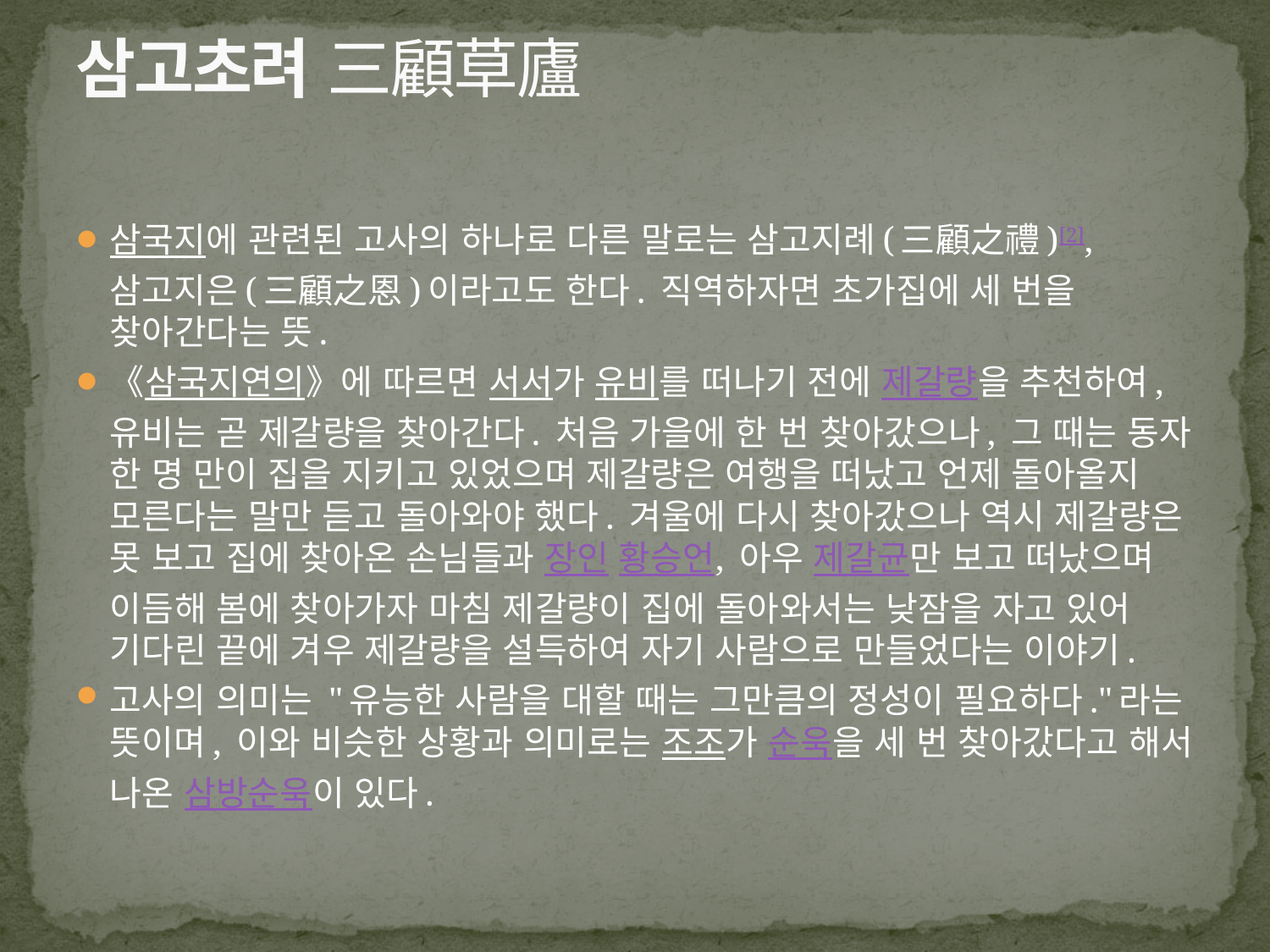

# 삼고초려 三顧草廬
삼국지에 관련된 고사의 하나로 다른 말로는 삼고지례(三顧之禮)[2], 삼고지은(三顧之恩)이라고도 한다. 직역하자면 초가집에 세 번을 찾아간다는 뜻.
《삼국지연의》에 따르면 서서가 유비를 떠나기 전에 제갈량을 추천하여, 유비는 곧 제갈량을 찾아간다. 처음 가을에 한 번 찾아갔으나, 그 때는 동자 한 명 만이 집을 지키고 있었으며 제갈량은 여행을 떠났고 언제 돌아올지 모른다는 말만 듣고 돌아와야 했다. 겨울에 다시 찾아갔으나 역시 제갈량은 못 보고 집에 찾아온 손님들과 장인 황승언, 아우 제갈균만 보고 떠났으며 이듬해 봄에 찾아가자 마침 제갈량이 집에 돌아와서는 낮잠을 자고 있어 기다린 끝에 겨우 제갈량을 설득하여 자기 사람으로 만들었다는 이야기.
고사의 의미는 "유능한 사람을 대할 때는 그만큼의 정성이 필요하다."라는 뜻이며, 이와 비슷한 상황과 의미로는 조조가 순욱을 세 번 찾아갔다고 해서 나온 삼방순욱이 있다.